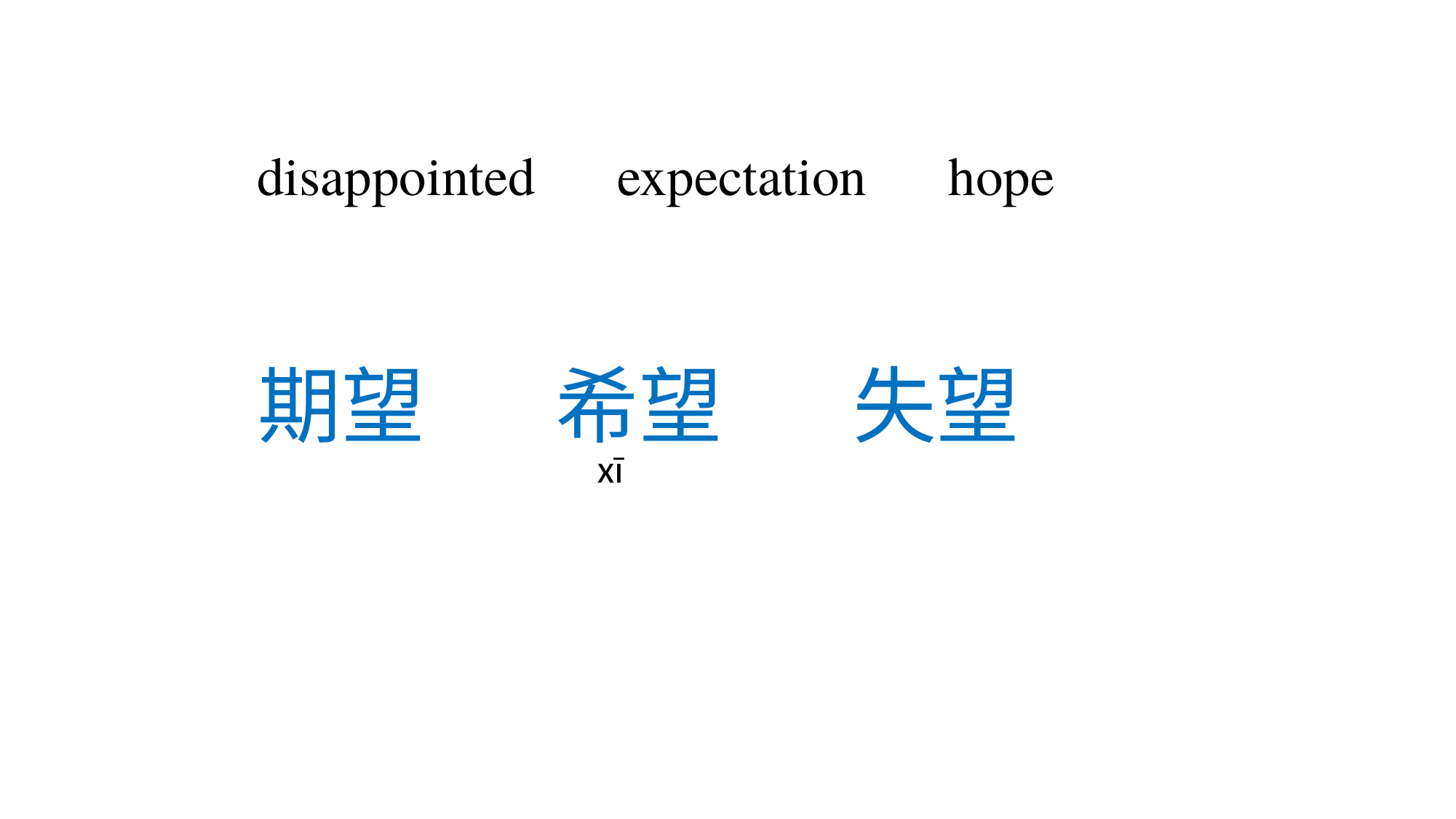

disappointed      expectation      hope
# 期望       希望       失望
xī